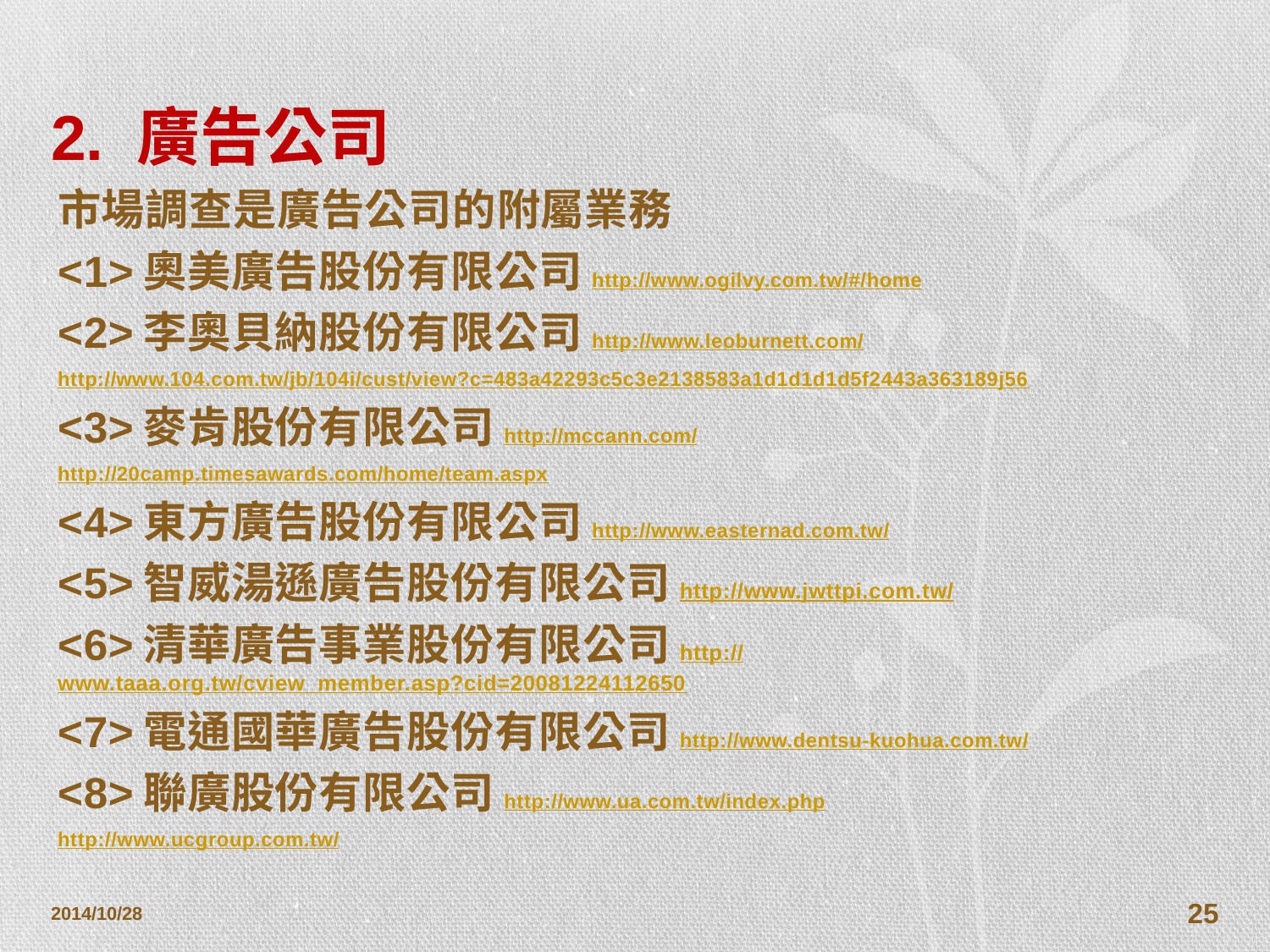

# 2. 廣告公司
市場調查是廣告公司的附屬業務
<1>奧美廣告股份有限公司http://www.ogilvy.com.tw/#/home
<2>李奧貝納股份有限公司http://www.leoburnett.com/
http://www.104.com.tw/jb/104i/cust/view?c=483a42293c5c3e2138583a1d1d1d1d5f2443a363189j56
<3>麥肯股份有限公司http://mccann.com/
http://20camp.timesawards.com/home/team.aspx
<4>東方廣告股份有限公司http://www.easternad.com.tw/
<5>智威湯遜廣告股份有限公司http://www.jwttpi.com.tw/
<6>清華廣告事業股份有限公司http://www.taaa.org.tw/cview_member.asp?cid=20081224112650
<7>電通國華廣告股份有限公司http://www.dentsu-kuohua.com.tw/
<8>聯廣股份有限公司http://www.ua.com.tw/index.php
http://www.ucgroup.com.tw/
2014/10/28
25